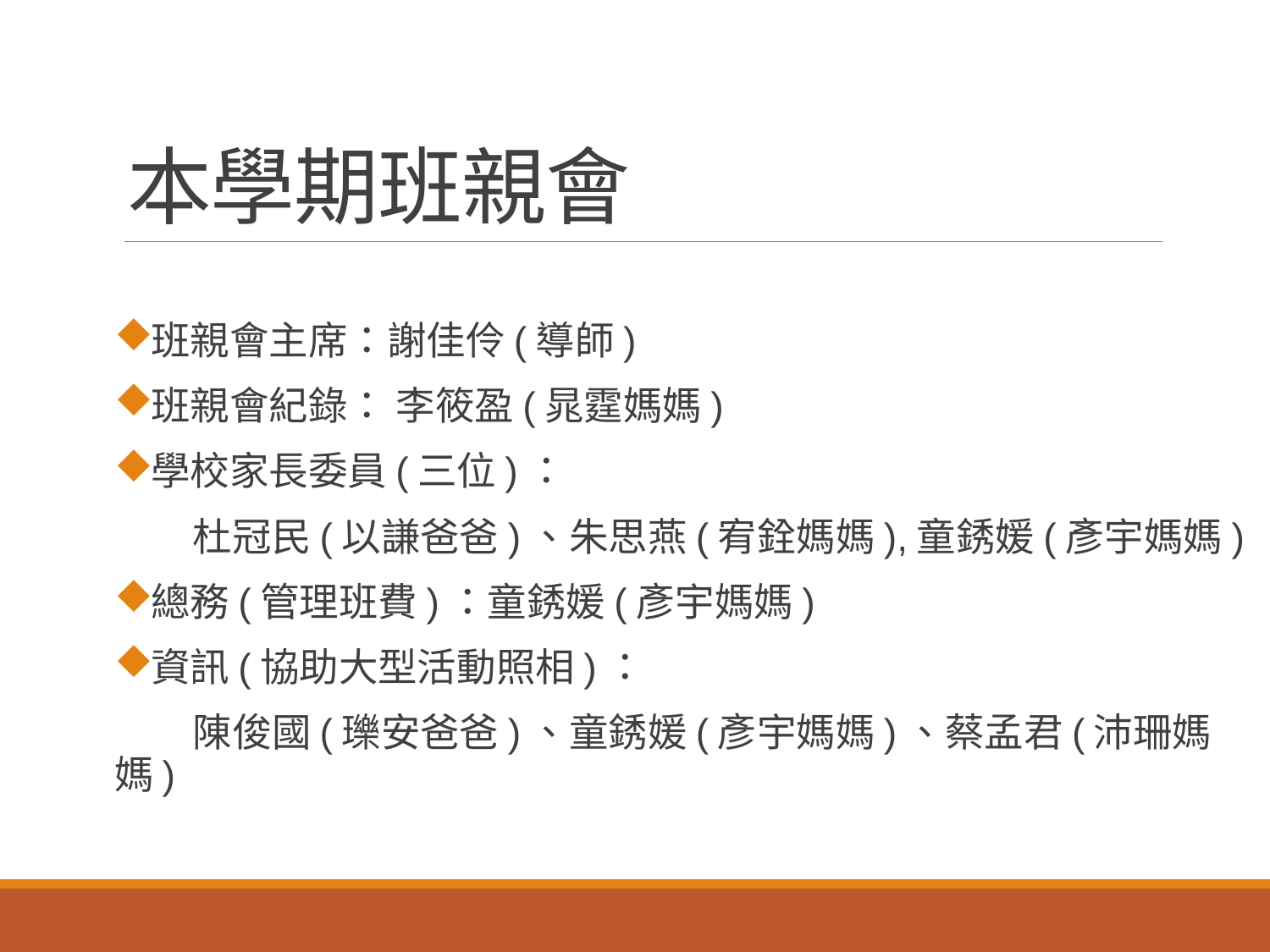

# 本學期班親會

班親會主席：謝佳伶(導師)
班親會紀錄： 李筱盈(晁霆媽媽)
學校家長委員(三位)：
　　杜冠民(以謙爸爸)、朱思燕(宥銓媽媽),童銹媛(彥宇媽媽)
總務(管理班費)：童銹媛(彥宇媽媽)
資訊(協助大型活動照相)：
　　陳俊國(瓅安爸爸)、童銹媛(彥宇媽媽)、蔡孟君(沛珊媽媽)